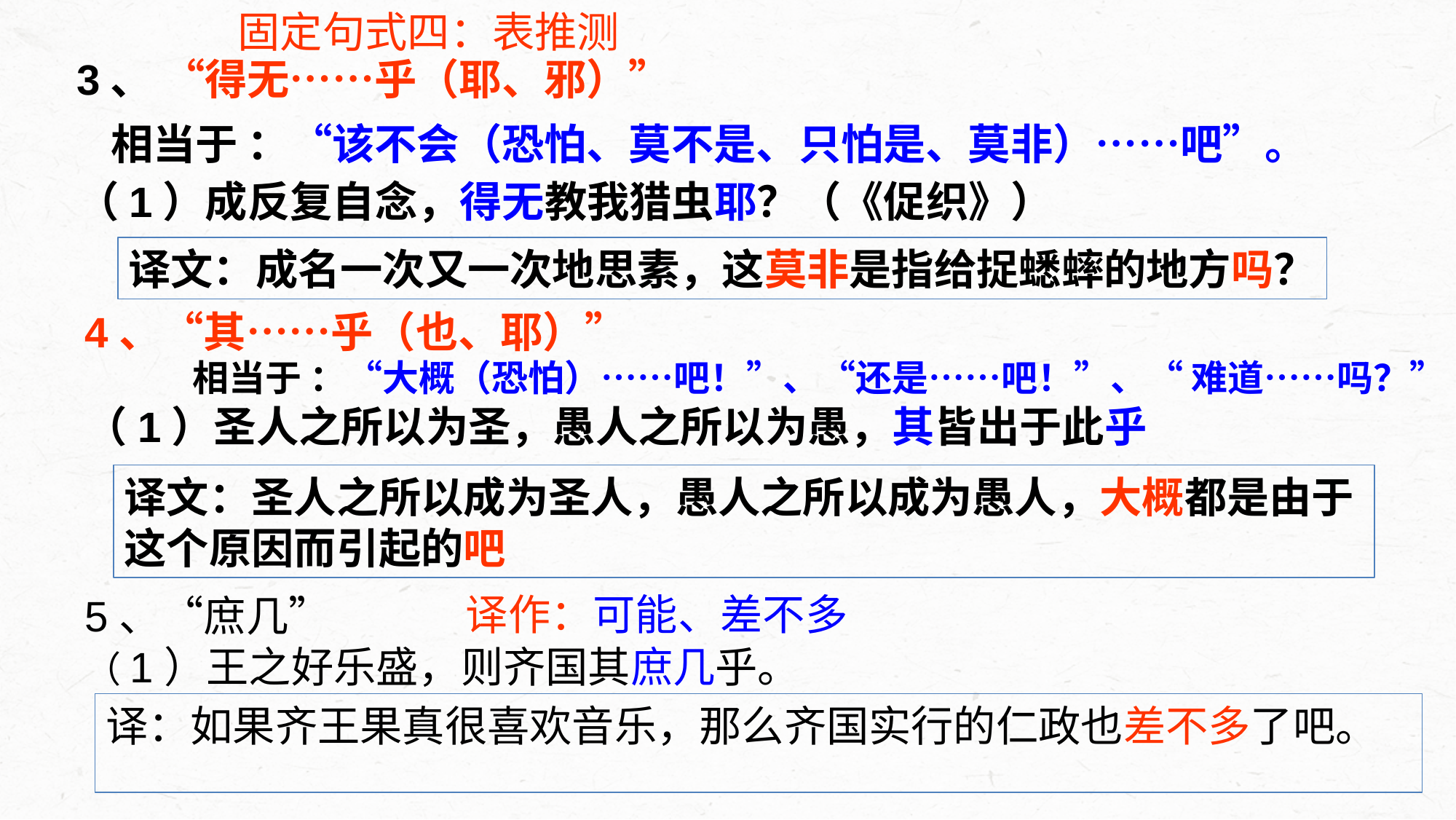

固定句式四：表推测
3、 “得无……乎（耶、邪）”

（1）成反复自念，得无教我猎虫耶？（《促织》）
相当于 ：“该不会（恐怕、莫不是、只怕是、莫非）……吧”。
译文：成名一次又一次地思素，这莫非是指给捉蟋蟀的地方吗？
4、“其……乎（也、耶）”

（1）圣人之所以为圣，愚人之所以为愚，其皆出于此乎

5、“庶几”
（1）王之好乐盛，则齐国其庶几乎。
相当于 ：“大概（恐怕）……吧！”、“还是……吧！”、“ 难道……吗？”
译文：圣人之所以成为圣人，愚人之所以成为愚人，大概都是由于这个原因而引起的吧
译作：可能、差不多
译：如果齐王果真很喜欢音乐，那么齐国实行的仁政也差不多了吧。